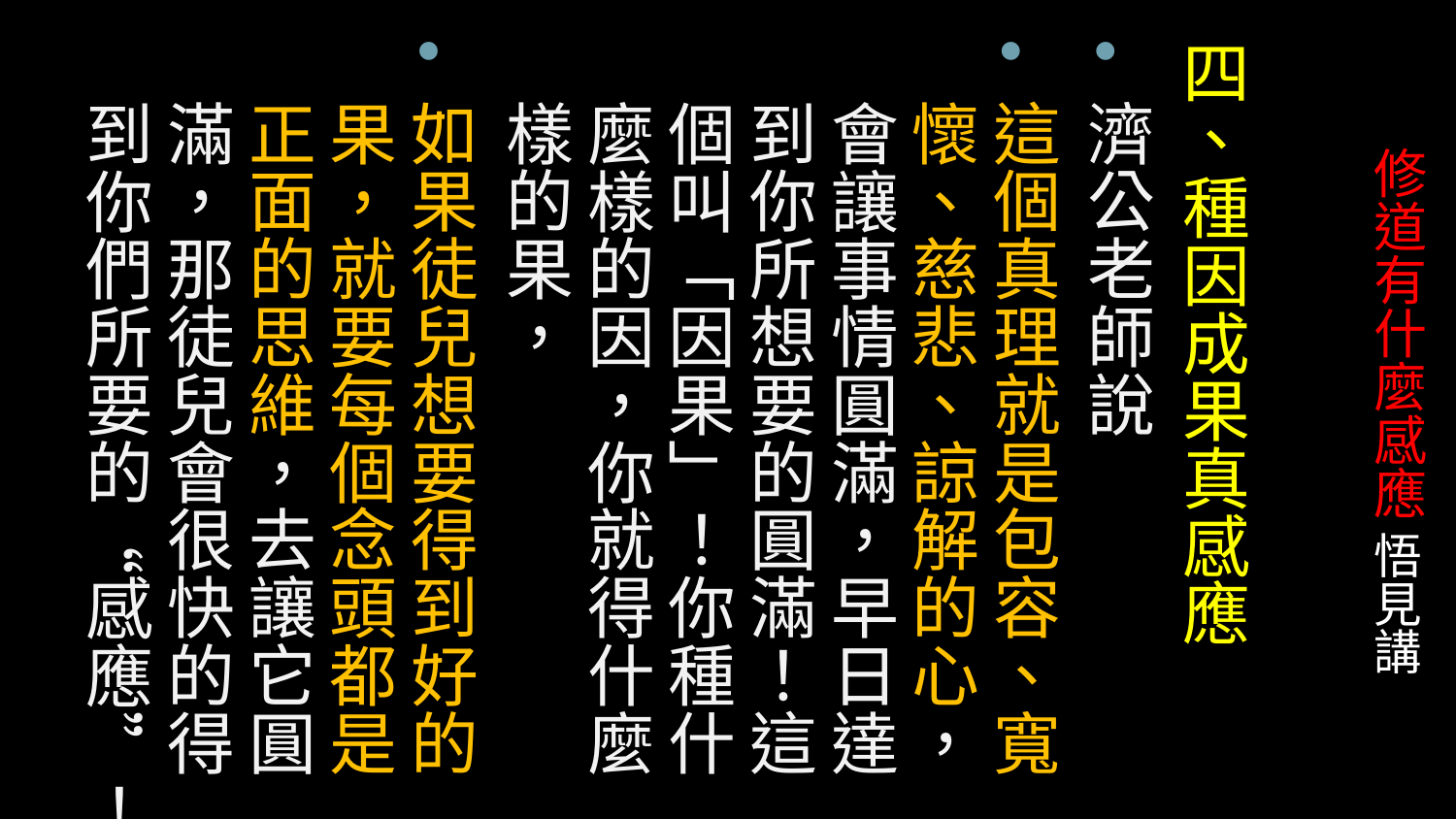

四、種因成果真感應
濟公老師說
這個真理就是包容、寬懷、慈悲、諒解的心，會讓事情圓滿，早日達到你所想要的圓滿！這個叫「因果」！你種什麼樣的因，你就得什麼樣的果，
如果徒兒想要得到好的果，就要每個念頭都是正面的思維，去讓它圓滿，那徒兒會很快的得到你們所要的“感應”！

# 修道有什麼感應 悟見講